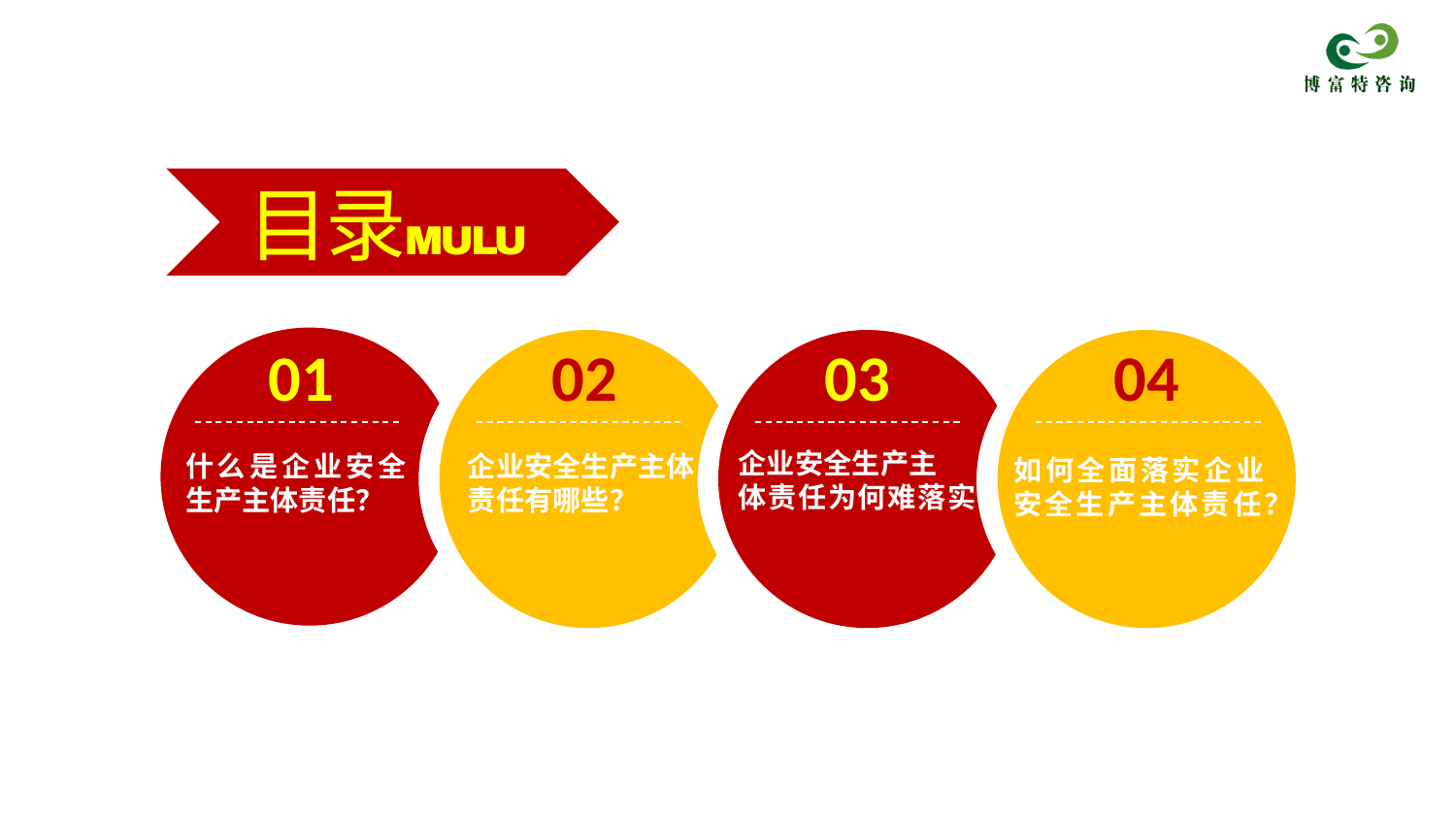

目录

MULU

01
02
03
04

企业安全生产主
体责任为何难落实？
什么是企业安全生产主体责任？
企业安全生产主体
责任有哪些？
如何全面落实企业安全生产主体责任？